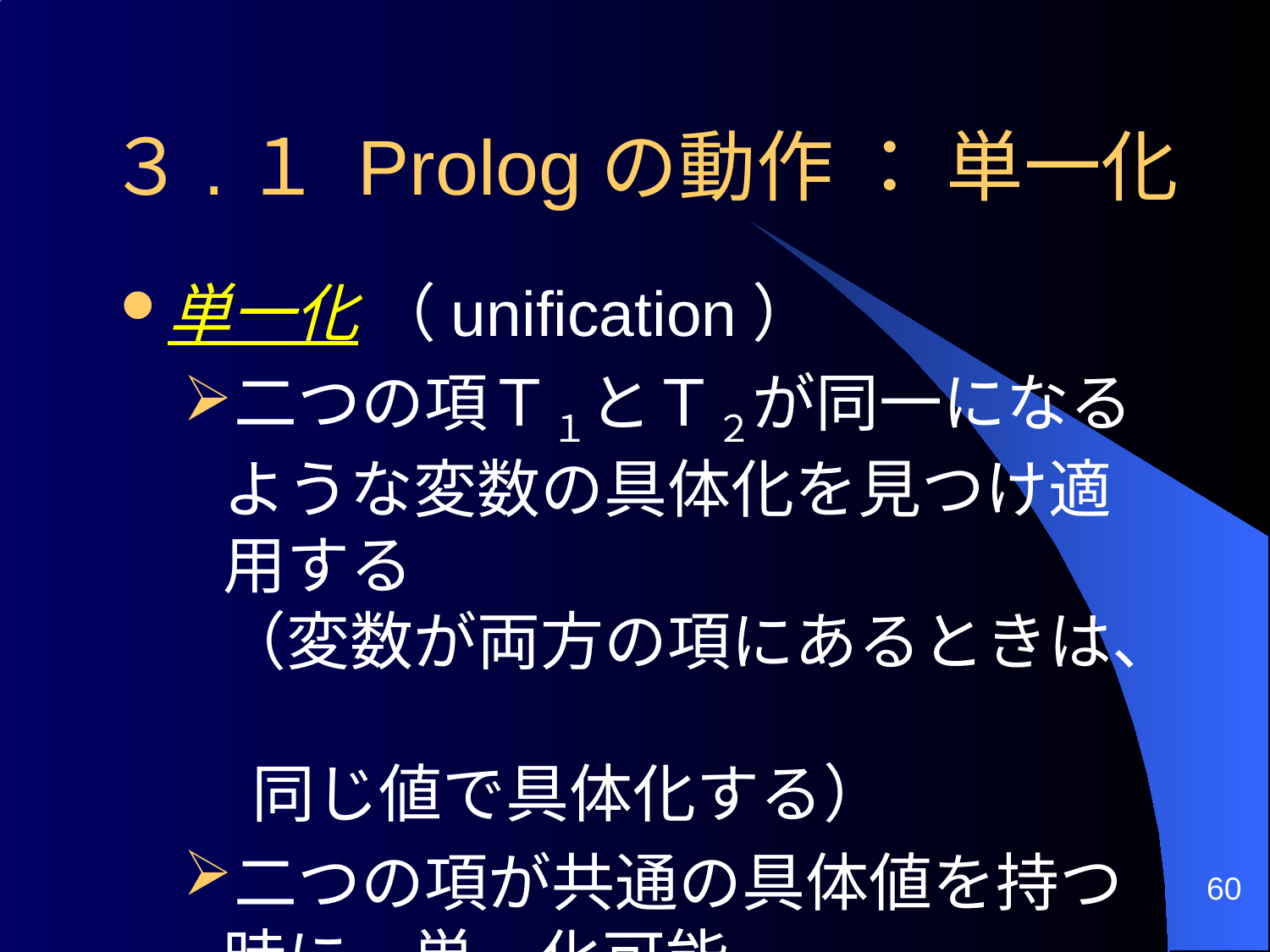

３.１ Prologの動作 ： 単一化
単一化 （unification）
二つの項Ｔ１とＴ２が同一になるような変数の具体化を見つけ適用する
（変数が両方の項にあるときは、
  同じ値で具体化する）
二つの項が共通の具体値を持つ時に、単一化可能
60